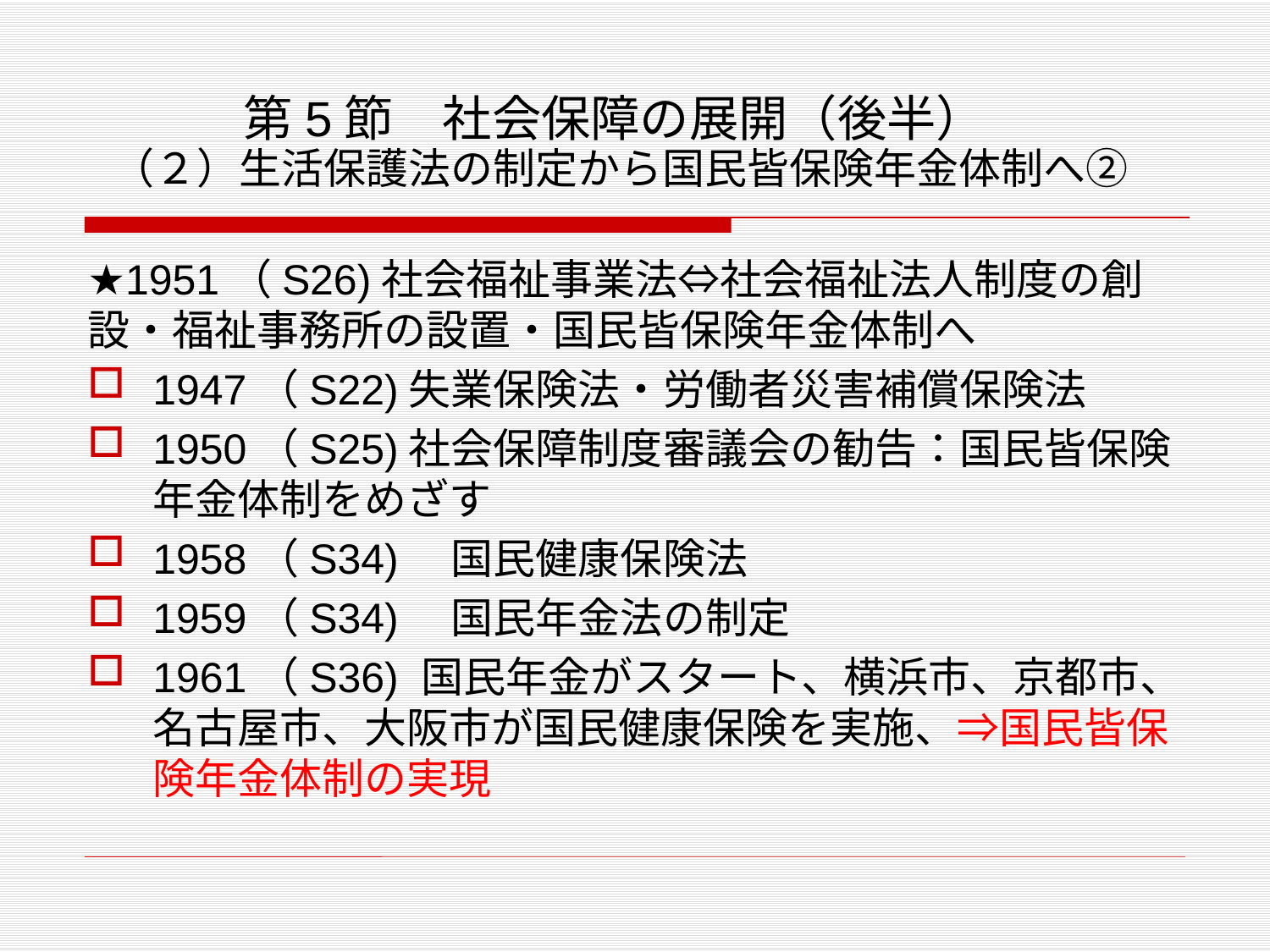

# 第5節　社会保障の展開（後半） （２）生活保護法の制定から国民皆保険年金体制へ②
★1951（S26)社会福祉事業法⇔社会福祉法人制度の創設・福祉事務所の設置・国民皆保険年金体制へ
1947（S22)失業保険法・労働者災害補償保険法
1950（S25)社会保障制度審議会の勧告：国民皆保険年金体制をめざす
1958（S34)　国民健康保険法
1959（S34)　国民年金法の制定
1961（S36) 国民年金がスタート、横浜市、京都市、名古屋市、大阪市が国民健康保険を実施、⇒国民皆保険年金体制の実現